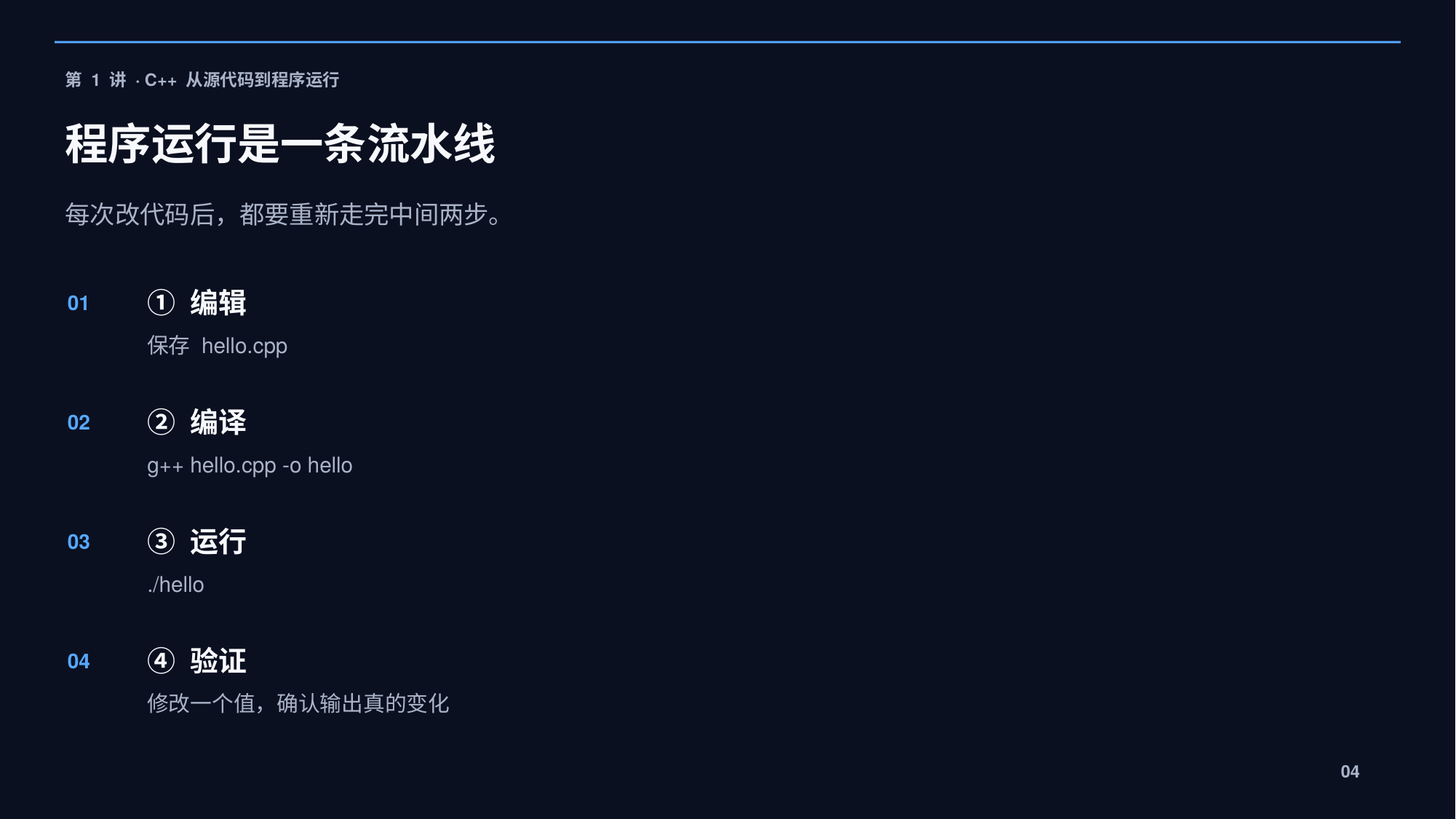

第 1 讲 · C++ 从源代码到程序运行
程序运行是一条流水线
每次改代码后，都要重新走完中间两步。
① 编辑
01
保存 hello.cpp
② 编译
02
g++ hello.cpp -o hello
③ 运行
03
./hello
④ 验证
04
修改一个值，确认输出真的变化
04